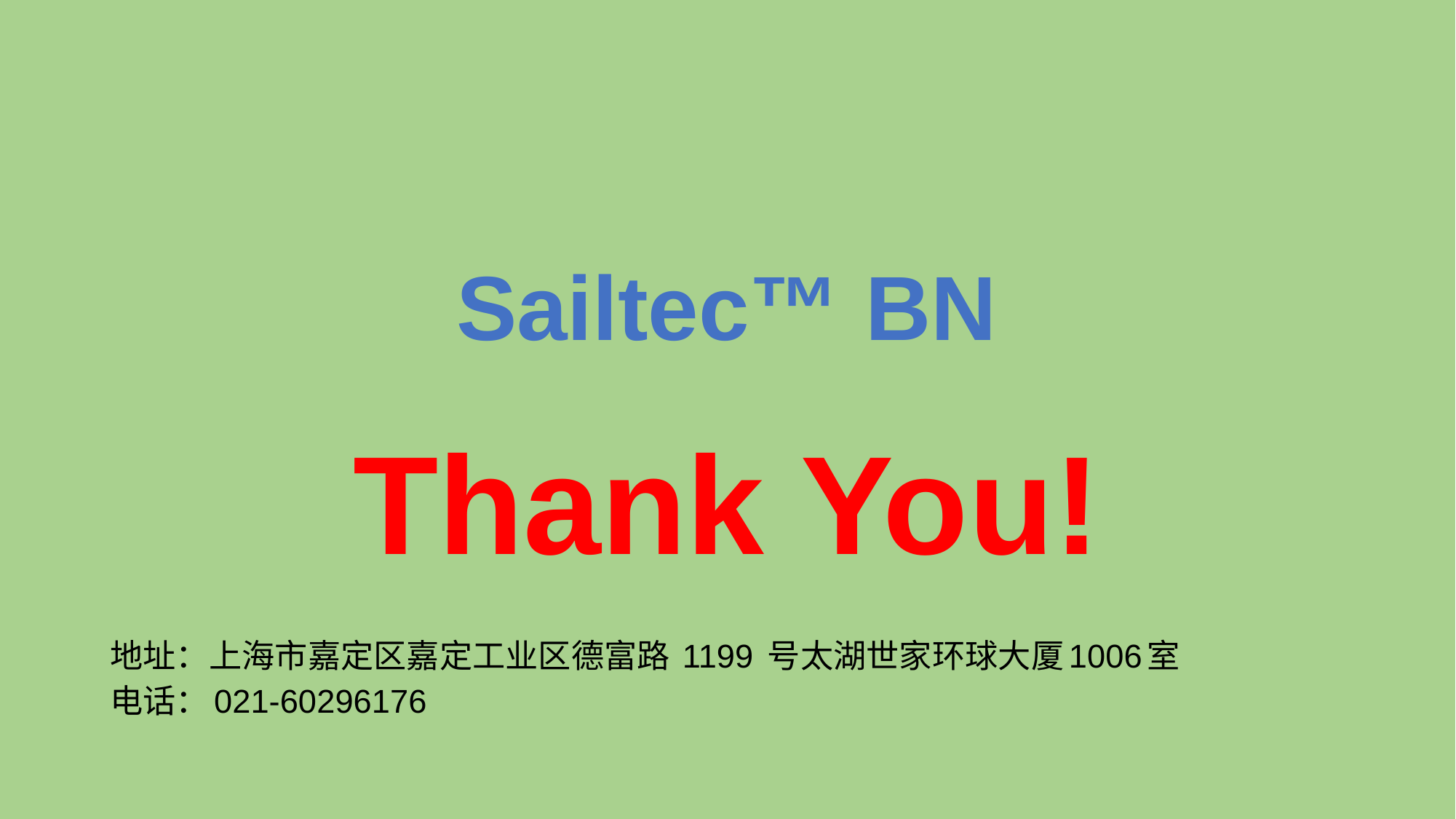

# Sailtec™ BN
Thank You!

地址：上海市嘉定区嘉定工业区德富路 1199 号太湖世家环球大厦1006室
电话：021-60296176